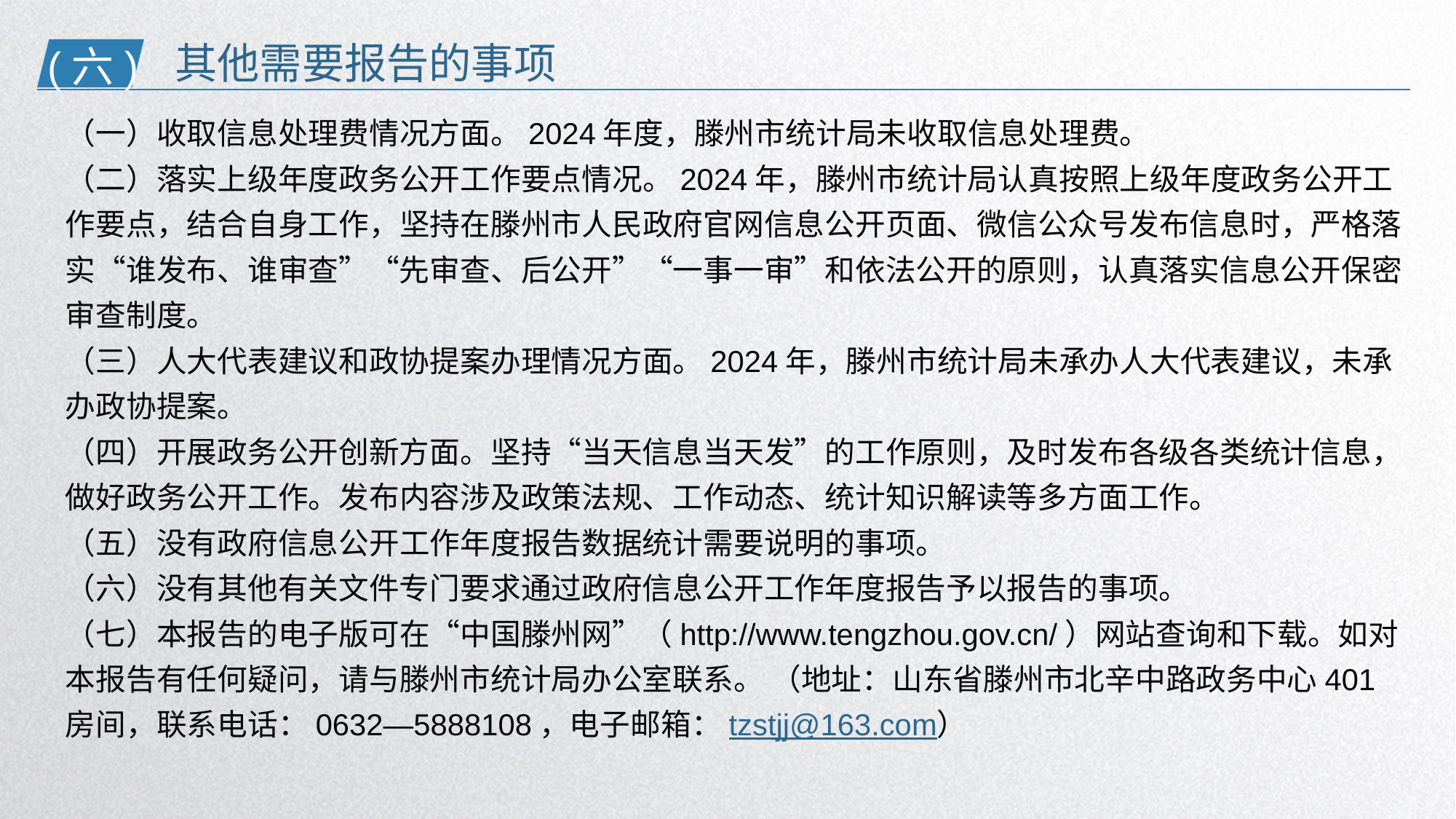

其他需要报告的事项
(六)
（一）收取信息处理费情况方面。2024年度，滕州市统计局未收取信息处理费。
（二）落实上级年度政务公开工作要点情况。2024年，滕州市统计局认真按照上级年度政务公开工作要点，结合自身工作，坚持在滕州市人民政府官网信息公开页面、微信公众号发布信息时，严格落实“谁发布、谁审查”“先审查、后公开”“一事一审”和依法公开的原则，认真落实信息公开保密审查制度。
（三）人大代表建议和政协提案办理情况方面。2024年，滕州市统计局未承办人大代表建议，未承办政协提案。
（四）开展政务公开创新方面。坚持“当天信息当天发”的工作原则，及时发布各级各类统计信息，做好政务公开工作。发布内容涉及政策法规、工作动态、统计知识解读等多方面工作。
（五）没有政府信息公开工作年度报告数据统计需要说明的事项。
（六）没有其他有关文件专门要求通过政府信息公开工作年度报告予以报告的事项。
（七）本报告的电子版可在“中国滕州网”（http://www.tengzhou.gov.cn/）网站查询和下载。如对本报告有任何疑问，请与滕州市统计局办公室联系。 （地址：山东省滕州市北辛中路政务中心401房间，联系电话：0632—5888108，电子邮箱：tzstjj@163.com）